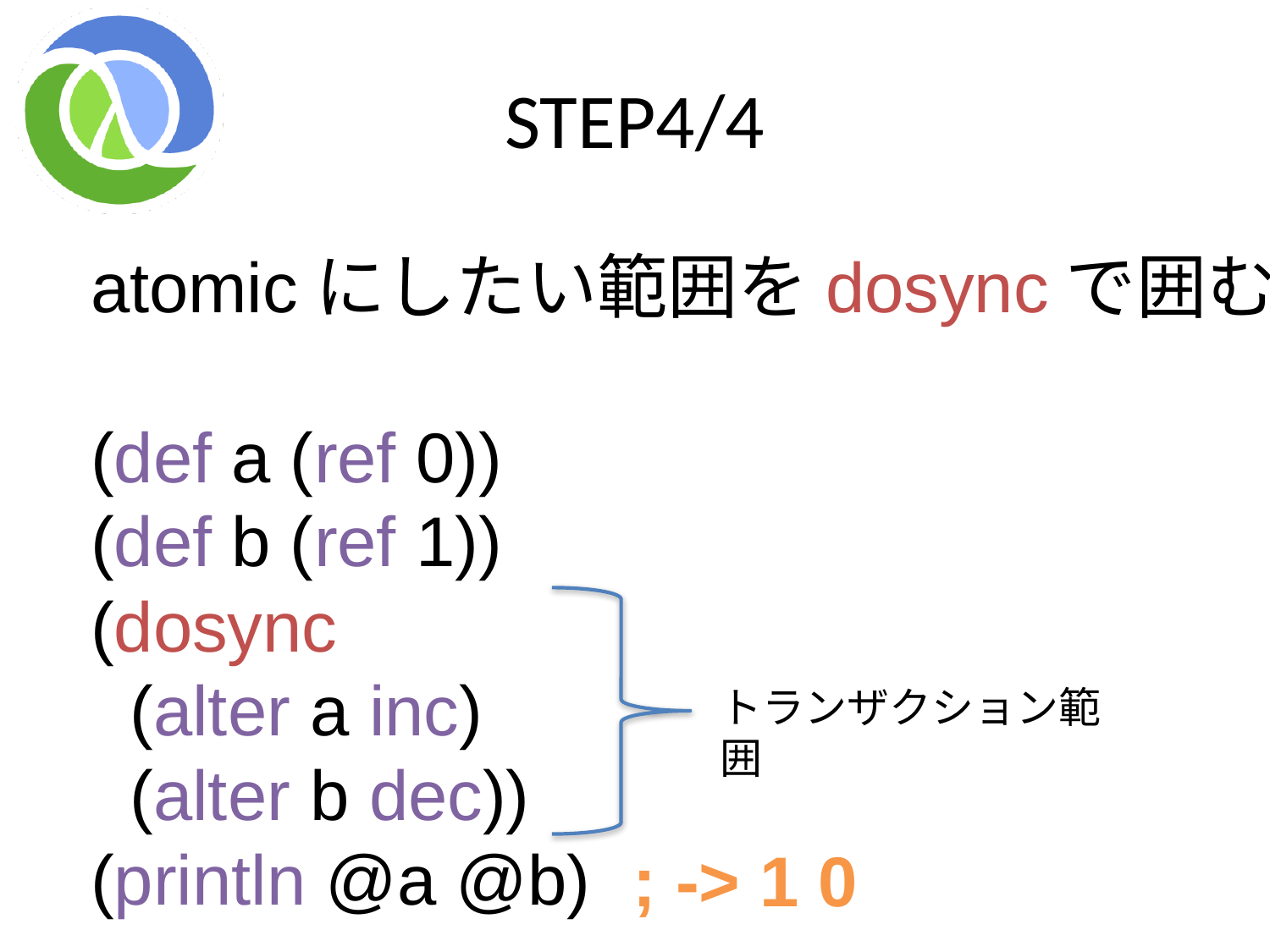

# STEP4/4
atomicにしたい範囲をdosyncで囲む

(def a (ref 0))
(def b (ref 1))
(dosync
  (alter a inc)
  (alter b dec))
(println @a @b)

トランザクション範囲
; -> 1 0